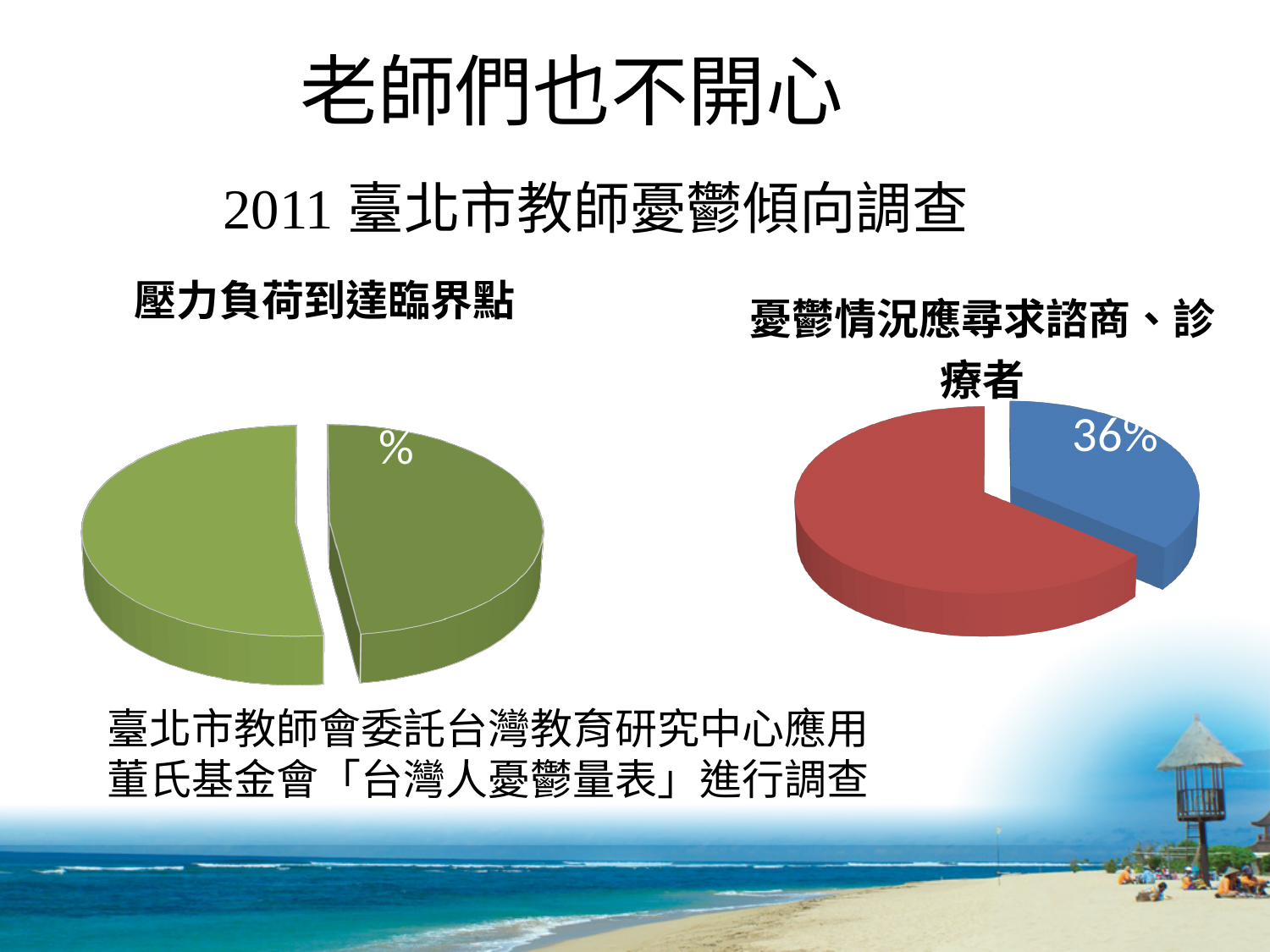

老師們也不開心
2011臺北市教師憂鬱傾向調查

[unsupported chart]

[unsupported chart]

臺北市教師會委託台灣教育研究中心應用
董氏基金會「台灣人憂鬱量表」進行調查